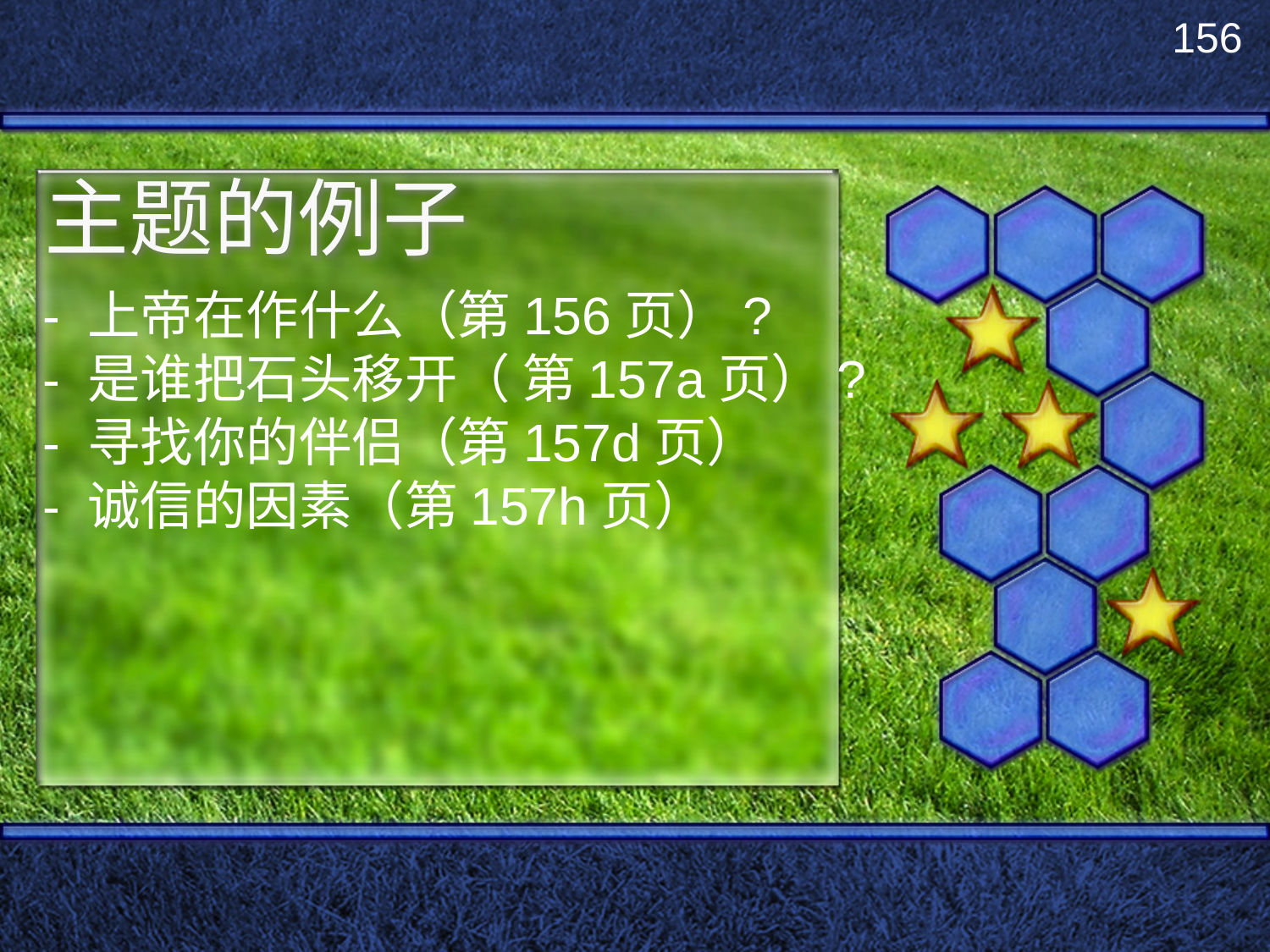

156
# 主题的例子
- 上帝在作什么（第156页）?
- 是谁把石头移开（ 第157a页）?
- 寻找你的伴侣（第157d页）
- 诚信的因素（第157h页）